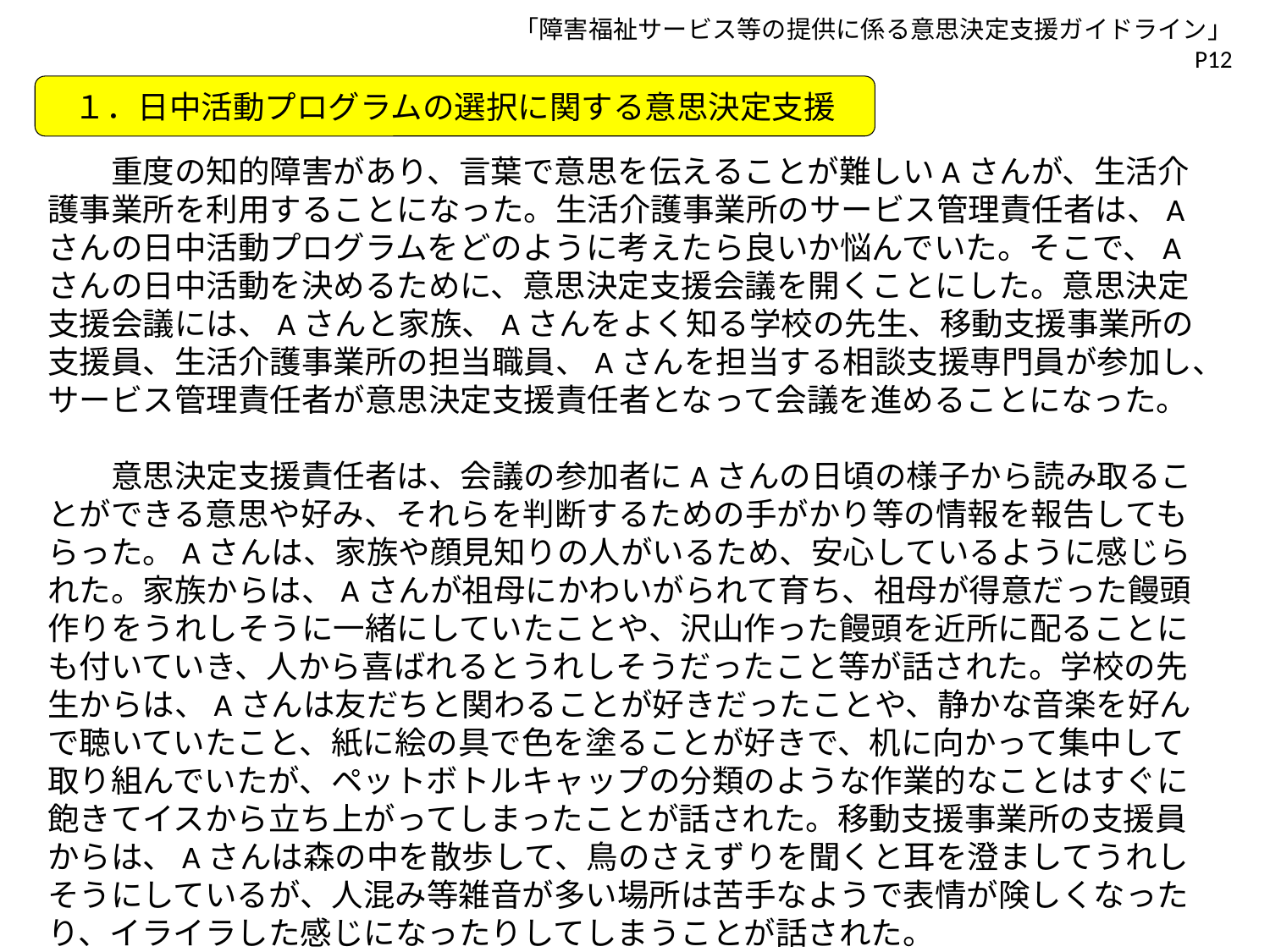

「障害福祉サービス等の提供に係る意思決定支援ガイドライン」　P12
１．日中活動プログラムの選択に関する意思決定支援
　　重度の知的障害があり、言葉で意思を伝えることが難しいAさんが、生活介護事業所を利用することになった。生活介護事業所のサービス管理責任者は、Aさんの日中活動プログラムをどのように考えたら良いか悩んでいた。そこで、Aさんの日中活動を決めるために、意思決定支援会議を開くことにした。意思決定支援会議には、Aさんと家族、Aさんをよく知る学校の先生、移動支援事業所の支援員、生活介護事業所の担当職員、Aさんを担当する相談支援専門員が参加し、サービス管理責任者が意思決定支援責任者となって会議を進めることになった。

　　意思決定支援責任者は、会議の参加者にAさんの日頃の様子から読み取ることができる意思や好み、それらを判断するための手がかり等の情報を報告してもらった。Aさんは、家族や顔見知りの人がいるため、安心しているように感じられた。家族からは、Aさんが祖母にかわいがられて育ち、祖母が得意だった饅頭作りをうれしそうに一緒にしていたことや、沢山作った饅頭を近所に配ることにも付いていき、人から喜ばれるとうれしそうだったこと等が話された。学校の先生からは、Aさんは友だちと関わることが好きだったことや、静かな音楽を好んで聴いていたこと、紙に絵の具で色を塗ることが好きで、机に向かって集中して取り組んでいたが、ペットボトルキャップの分類のような作業的なことはすぐに飽きてイスから立ち上がってしまったことが話された。移動支援事業所の支援員からは、Aさんは森の中を散歩して、鳥のさえずりを聞くと耳を澄ましてうれしそうにしているが、人混み等雑音が多い場所は苦手なようで表情が険しくなったり、イライラした感じになったりしてしまうことが話された。